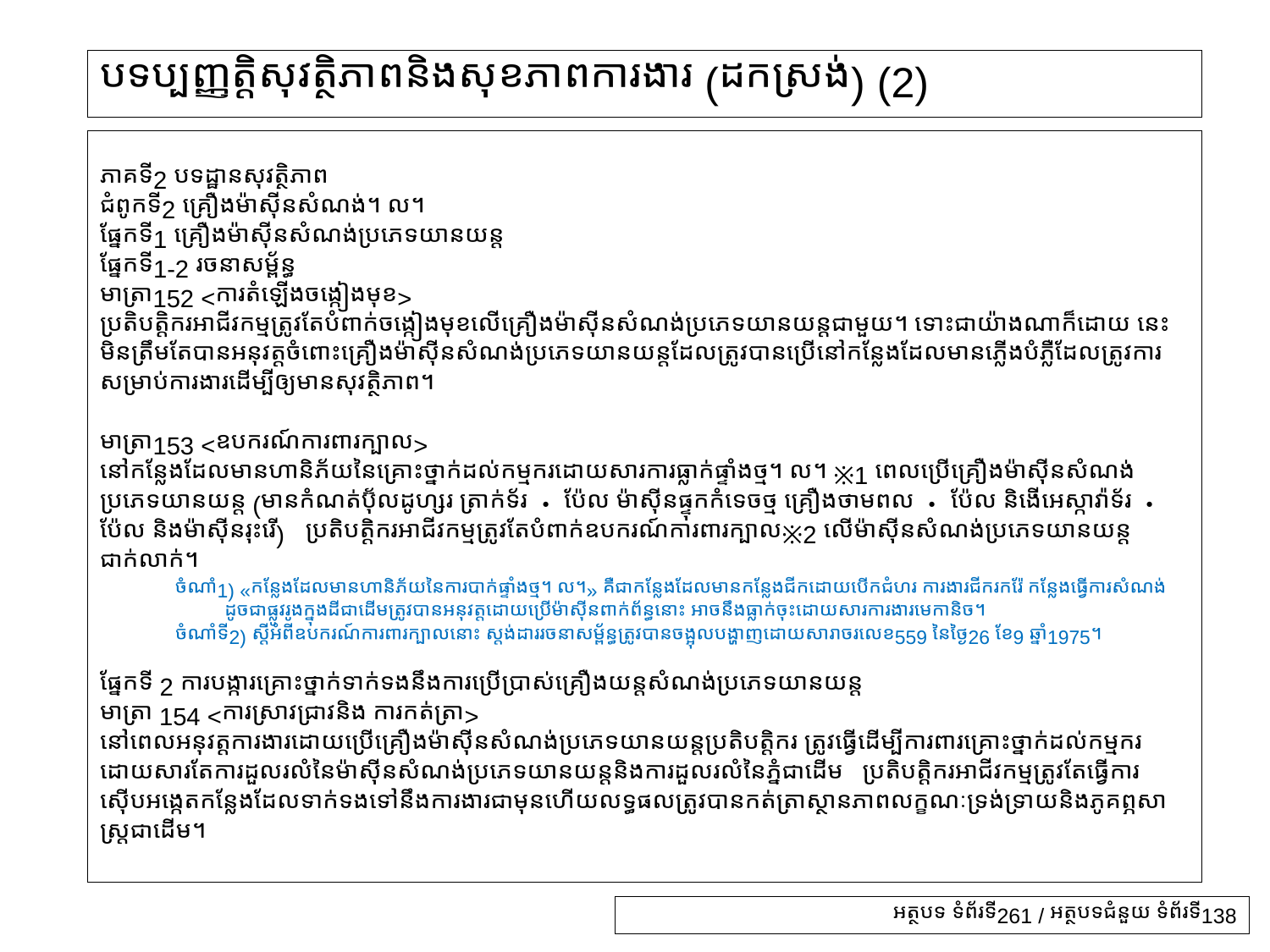

# បទប្បញ្ញត្តិសុវត្ថិភាពនិងសុខភាពការងារ (ដកស្រង់) (2)
ភាគទី2 បទដ្ឋានសុវត្ថិភាព
ជំពូកទី2 គ្រឿងម៉ាស៊ីនសំណង់។ ល។
ផ្នែកទី1 គ្រឿងម៉ាស៊ីនសំណង់ប្រភេទយានយន្ត
ផ្នែកទី1-2 រចនាសម្ព័ន្ធ
មាត្រា152 <ការតំឡើងចង្កៀងមុខ>
ប្រតិបត្តិករអាជីវកម្មត្រូវតែបំពាក់ចង្កៀងមុខលើគ្រឿងម៉ាស៊ីនសំណង់ប្រភេទយានយន្តជាមួយ។ ទោះជាយ៉ាងណាក៏ដោយ នេះមិនត្រឹមតែបានអនុវត្តចំពោះគ្រឿងម៉ាស៊ីនសំណង់ប្រភេទយានយន្តដែលត្រូវបានប្រើនៅកន្លែងដែលមានភ្លើងបំភ្លឺដែលត្រូវការសម្រាប់ការងារដើម្បីឲ្យមានសុវត្ថិភាព។

មាត្រា153 <ឧបករណ៍ការពារក្បាល>
នៅកន្លែងដែលមានហានិភ័យនៃគ្រោះថ្នាក់ដល់កម្មករដោយសារការធ្លាក់ផ្ទាំងថ្ម។ ល។ ※1 ពេលប្រើគ្រឿងម៉ាស៊ីនសំណង់ប្រភេទយានយន្ត (មានកំណត់ប៊ុលដូហ្ស័រ ត្រាក់ទ័រ・ប៉ែល ម៉ាស៊ីនផ្ទុកកំទេចថ្ម គ្រឿងថាមពល・ប៉ែល និងើអេស្កាវ៉ាទ័រ・ប៉ែល និងម៉ាស៊ីនរុះរើ)   ប្រតិបត្តិករអាជីវកម្មត្រូវតែបំពាក់ឧបករណ៍ការពារក្បាល※2 លើម៉ាស៊ីនសំណង់ប្រភេទយានយន្តជាក់លាក់។
ចំណាំ1) «កន្លែងដែលមានហានិភ័យនៃការបាក់ផ្ទាំងថ្ម។ ល។» គឺជាកន្លែងដែលមានកន្លែងជីកដោយបើកជំហរ ការងារជីករករ៉ែ កន្លែងធ្វើការសំណង់ដូចជាផ្លូវរូងក្នុងដីជាដើមត្រូវបានអនុវត្តដោយប្រើម៉ាស៊ីនពាក់ព័ន្ធនោះ អាចនឹងធ្លាក់ចុះដោយសារការងារមេកានិច។
ចំណាំទី2) ស្ដីអំពីឧបករណ៍ការពារក្បាលនោះ ស្តង់ដាររចនាសម្ព័ន្ធត្រូវបានចង្អុលបង្ហាញដោយសារាចរលេខ559 នៃថ្ងៃ26 ខែ9 ឆ្នាំ1975។

ផ្នែកទី 2 ការបង្ការគ្រោះថ្នាក់ទាក់ទងនឹងការប្រើប្រាស់គ្រឿងយន្តសំណង់ប្រភេទយានយន្ត
មាត្រា 154 <ការស្រាវជ្រាវនិង ការកត់ត្រា>
នៅពេលអនុវត្តការងារដោយប្រើគ្រឿងម៉ាស៊ីនសំណង់ប្រភេទយានយន្តប្រតិបត្តិករ ត្រូវធ្វើដើម្បីការពារគ្រោះថ្នាក់ដល់កម្មករដោយសារតែការដួលរលំនៃម៉ាស៊ីនសំណង់ប្រភេទយានយន្តនិងការដួលរលំនៃភ្នំជាដើម   ប្រតិបត្តិករអាជីវកម្មត្រូវតែធ្វើការស៊ើបអង្កេតកន្លែងដែលទាក់ទងទៅនឹងការងារជាមុនហើយលទ្ធផលត្រូវបានកត់ត្រាស្ថានភាពលក្ខណៈទ្រង់ទ្រាយនិងភូគព្ភសាស្ដ្រជាដើម។
អត្ថបទ ទំព័រទី261 / អត្ថបទជំនួយ ទំព័រទី138